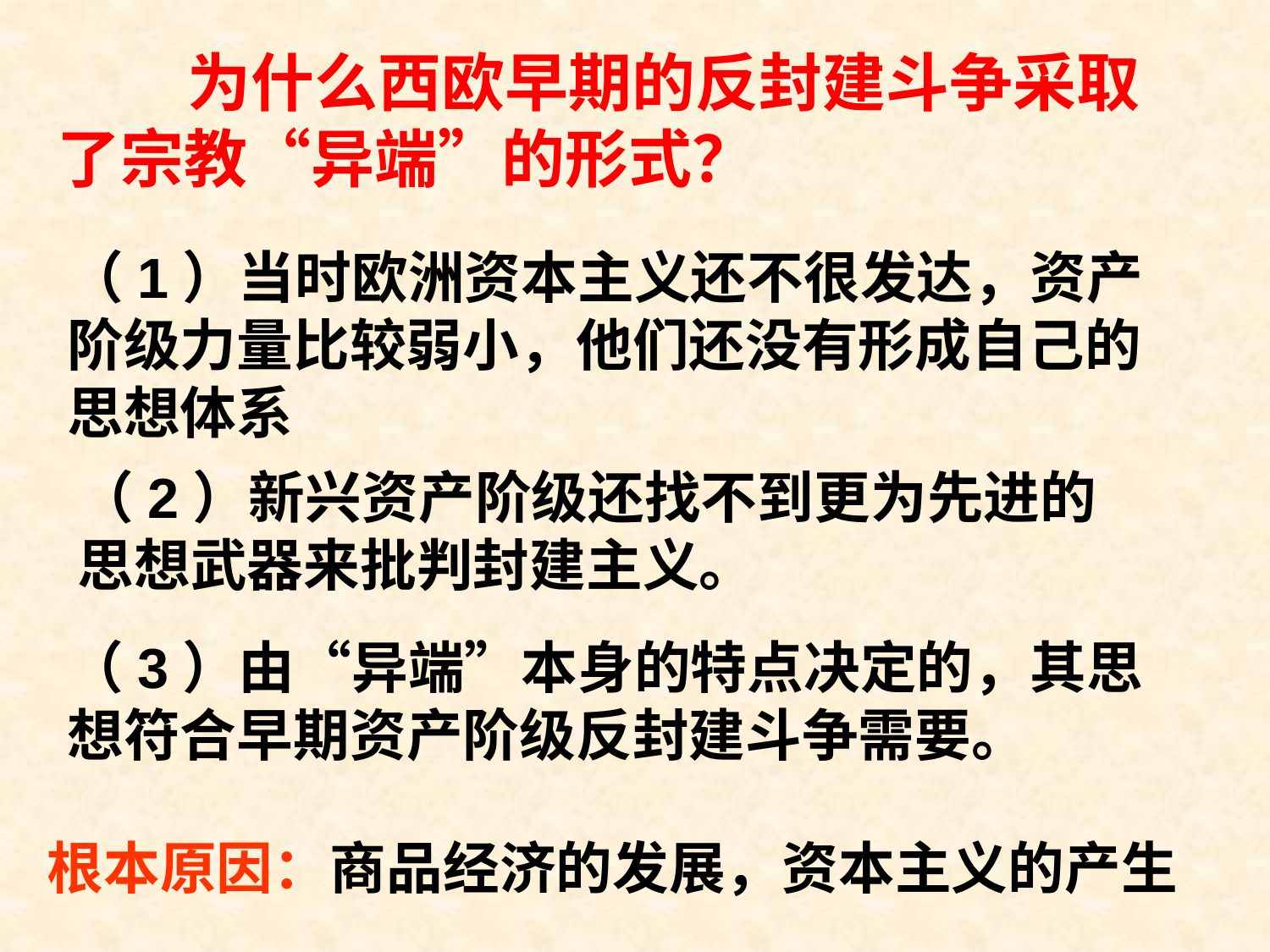

为什么西欧早期的反封建斗争采取了宗教“异端”的形式？
（1）当时欧洲资本主义还不很发达，资产阶级力量比较弱小，他们还没有形成自己的思想体系
（2）新兴资产阶级还找不到更为先进的思想武器来批判封建主义。
（3）由“异端”本身的特点决定的，其思想符合早期资产阶级反封建斗争需要。
根本原因：商品经济的发展，资本主义的产生